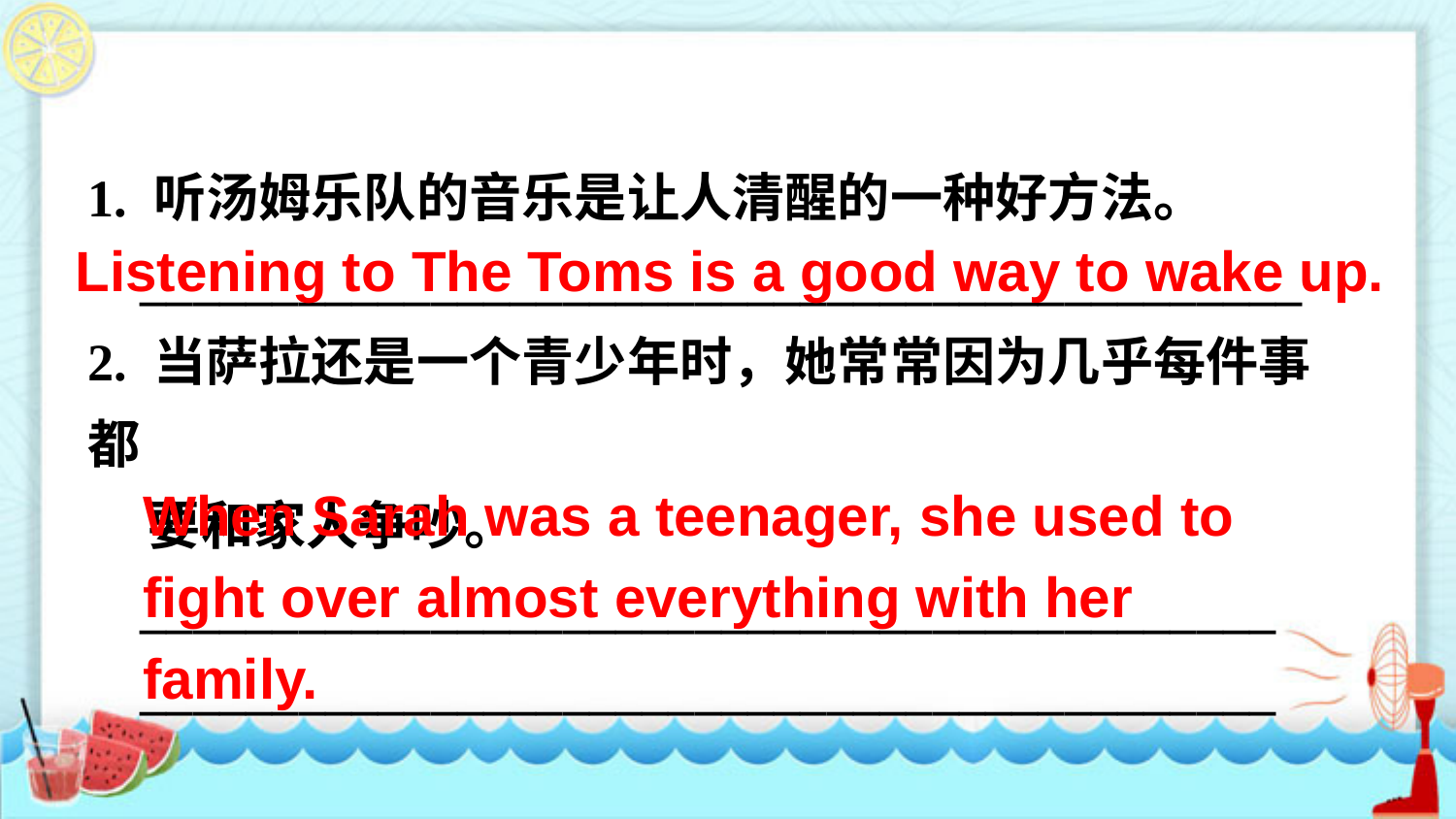

1. 听汤姆乐队的音乐是让人清醒的一种好方法。
    ____________________________________________
2. 当萨拉还是一个青少年时，她常常因为几乎每件事都
    要和家人争吵。
    ___________________________________________
    ___________________________________________
Listening to The Toms is a good way to wake up.
When Sarah was a teenager, she used to fight over almost everything with her family.